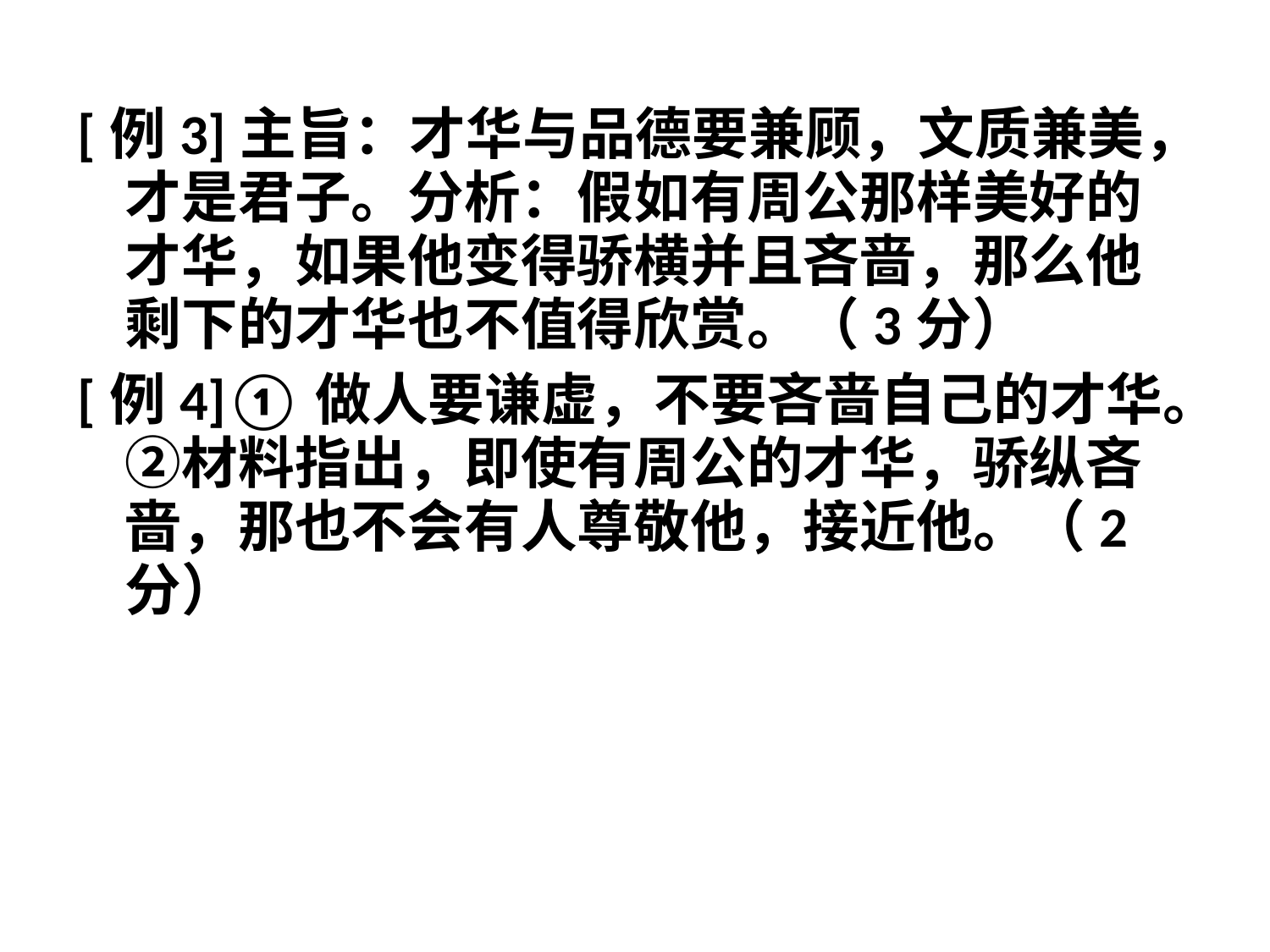

[例3]主旨：才华与品德要兼顾，文质兼美，才是君子。分析：假如有周公那样美好的才华，如果他变得骄横并且吝啬，那么他剩下的才华也不值得欣赏。（3分）
[例4]①做人要谦虚，不要吝啬自己的才华。②材料指出，即使有周公的才华，骄纵吝啬，那也不会有人尊敬他，接近他。（2分）